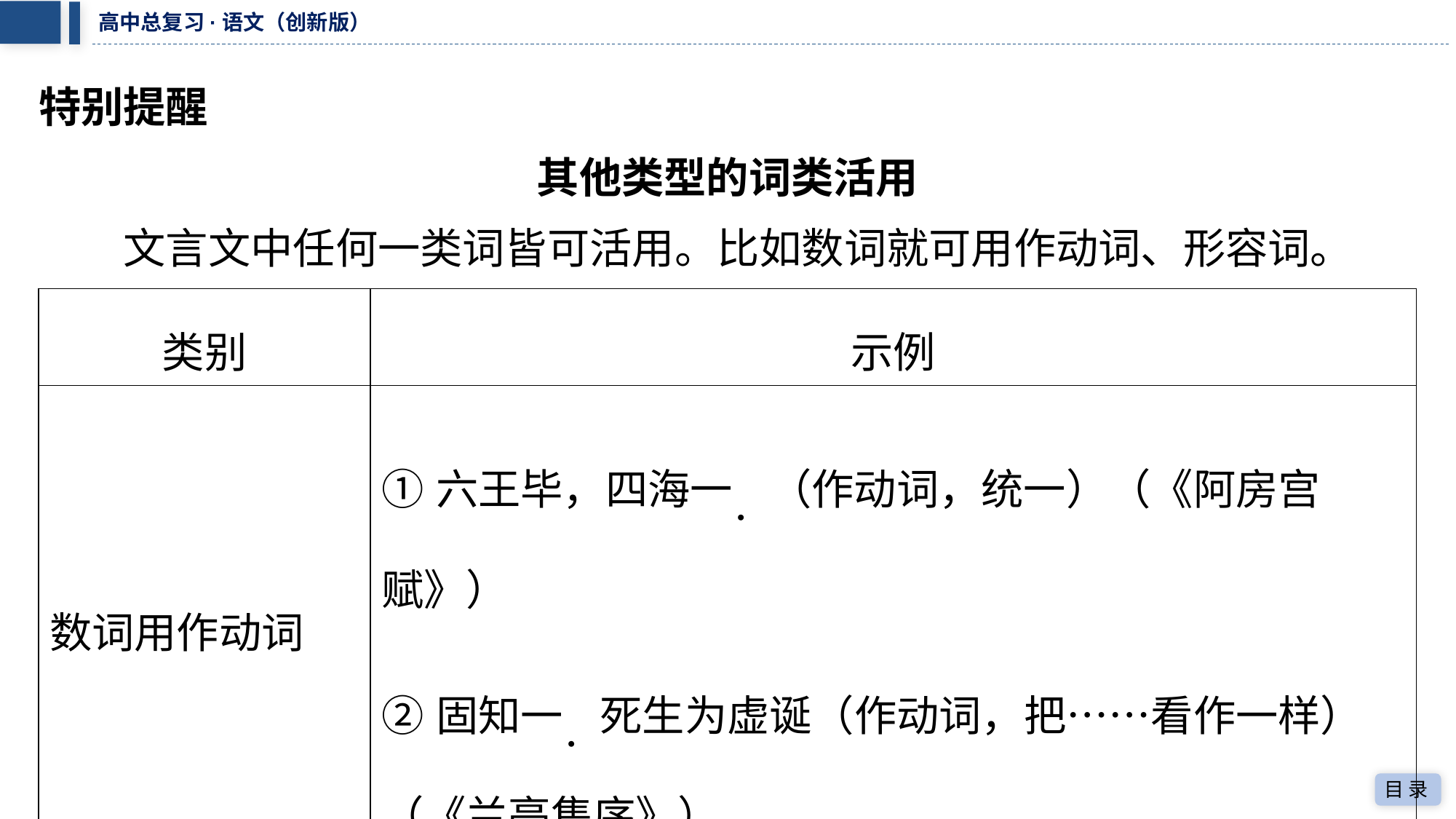

特别提醒
其他类型的词类活用
文言文中任何一类词皆可活用。比如数词就可用作动词、形容词。
| 类别 | 示例 |
| --- | --- |
| 数词用作动词 | ①六王毕，四海一．（作动词，统一）（《阿房宫赋》） ②固知一．死生为虚诞（作动词，把……看作一样） （《兰亭集序》） |
| 数词用作形容词 | 用心一．也（作形容词，专一）（《劝学》） |